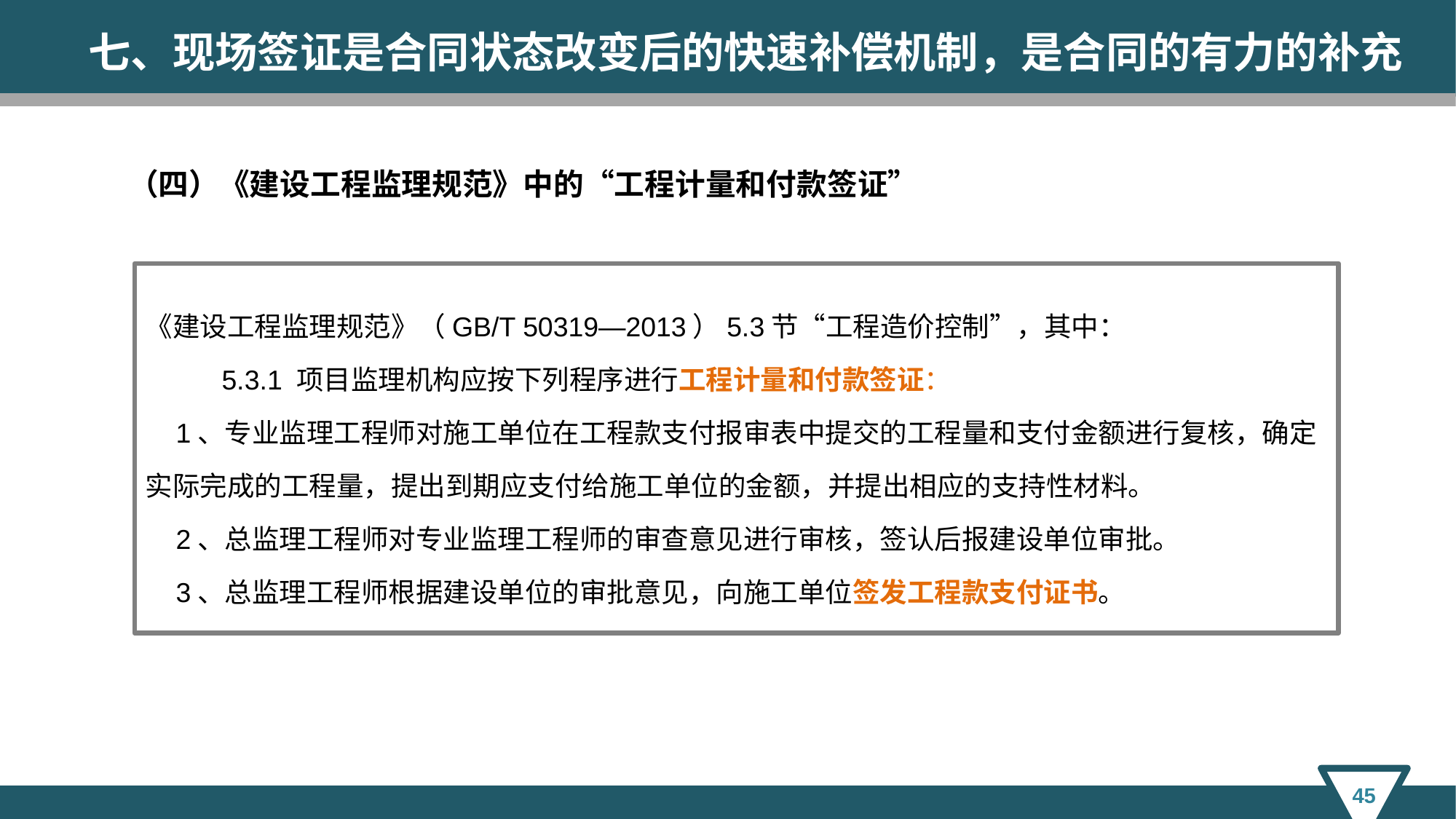

七、现场签证是合同状态改变后的快速补偿机制，是合同的有力的补充
（四）《建设工程监理规范》中的“工程计量和付款签证”
《建设工程监理规范》（GB/T 50319—2013）5.3节“工程造价控制”，其中：
          5.3.1 项目监理机构应按下列程序进行工程计量和付款签证：
    1、专业监理工程师对施工单位在工程款支付报审表中提交的工程量和支付金额进行复核，确定实际完成的工程量，提出到期应支付给施工单位的金额，并提出相应的支持性材料。
    2、总监理工程师对专业监理工程师的审查意见进行审核，签认后报建设单位审批。
    3、总监理工程师根据建设单位的审批意见，向施工单位签发工程款支付证书。